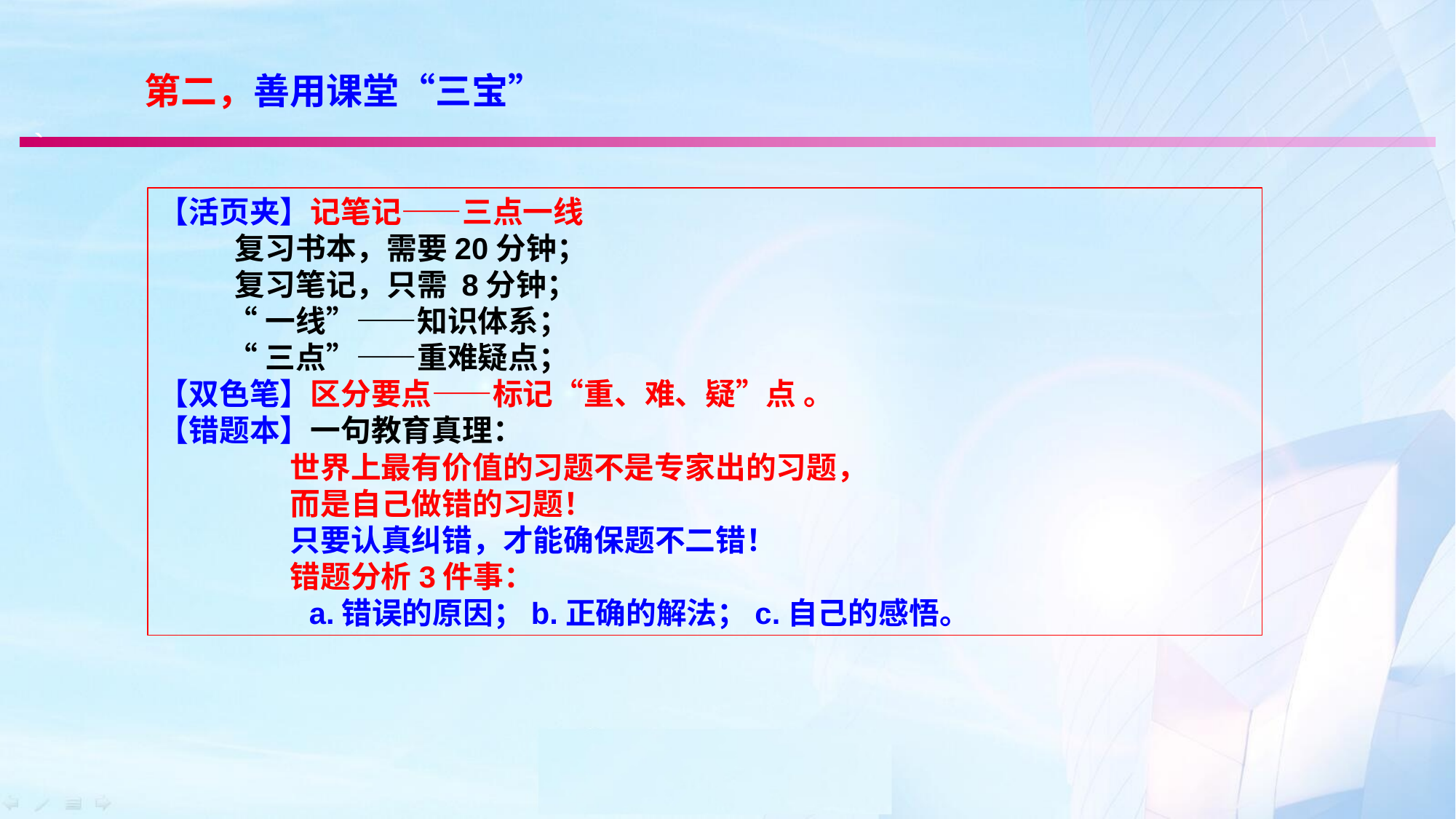

第二，善用课堂“三宝”
`
【活页夹】记笔记——三点一线
          复习书本，需要20分钟；
          复习笔记，只需 8分钟；
          “一线”——知识体系；
          “三点”——重难疑点；
【双色笔】区分要点——标记“重、难、疑”点 。
【错题本】一句教育真理：
                  世界上最有价值的习题不是专家出的习题，
                  而是自己做错的习题！
                  只要认真纠错，才能确保题不二错！
                  错题分析3件事：
                  a.错误的原因；b.正确的解法；c.自己的感悟。